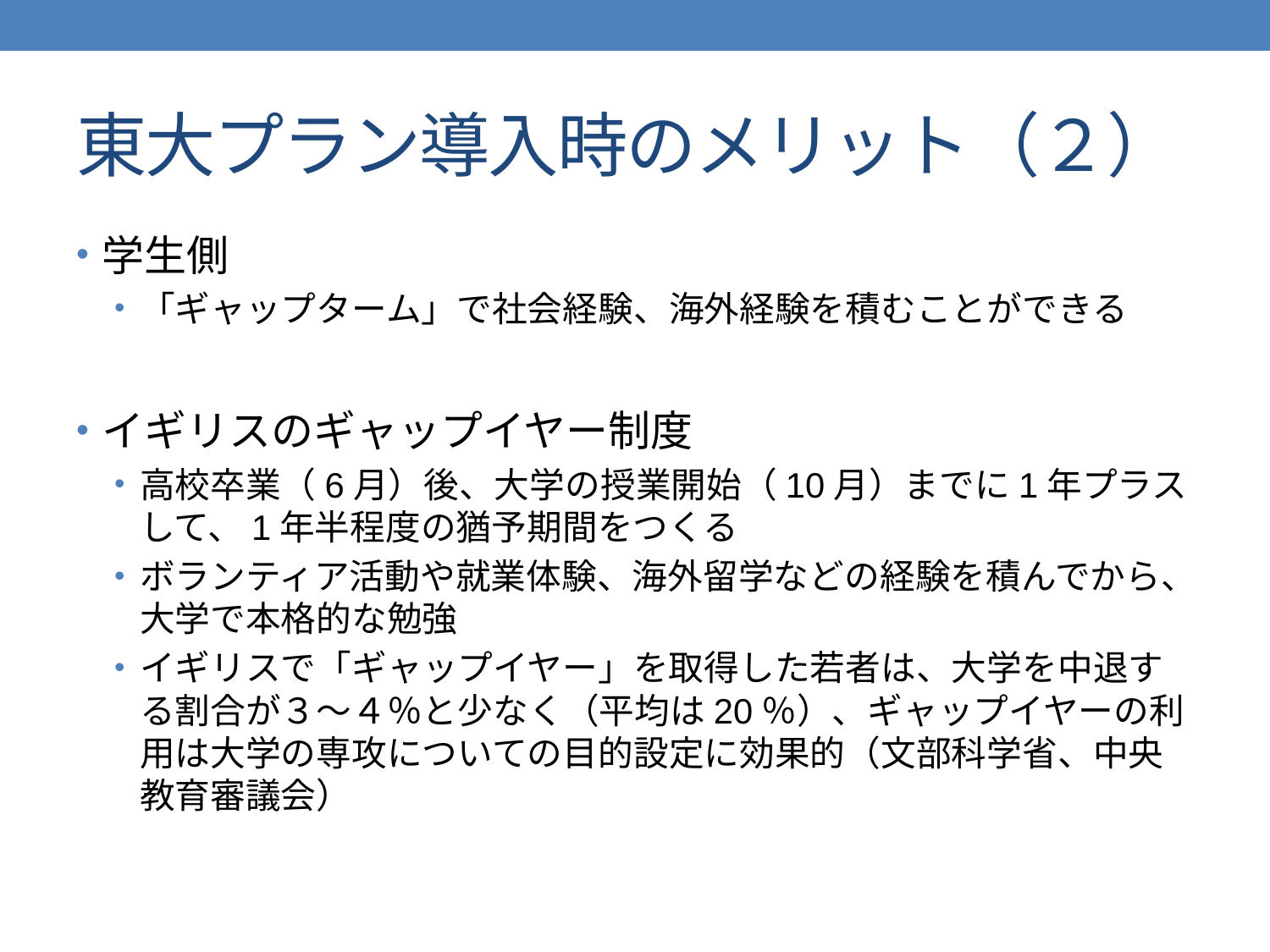

# 東大プラン導入時のメリット（２）
学生側
「ギャップターム」で社会経験、海外経験を積むことができる

イギリスのギャップイヤー制度
高校卒業（6月）後、大学の授業開始（10月）までに1年プラスして、1年半程度の猶予期間をつくる
ボランティア活動や就業体験、海外留学などの経験を積んでから、大学で本格的な勉強
イギリスで「ギャップイヤー」を取得した若者は、大学を中退する割合が３〜４％と少なく（平均は20％）、ギャップイヤーの利用は大学の専攻についての目的設定に効果的（文部科学省、中央教育審議会）